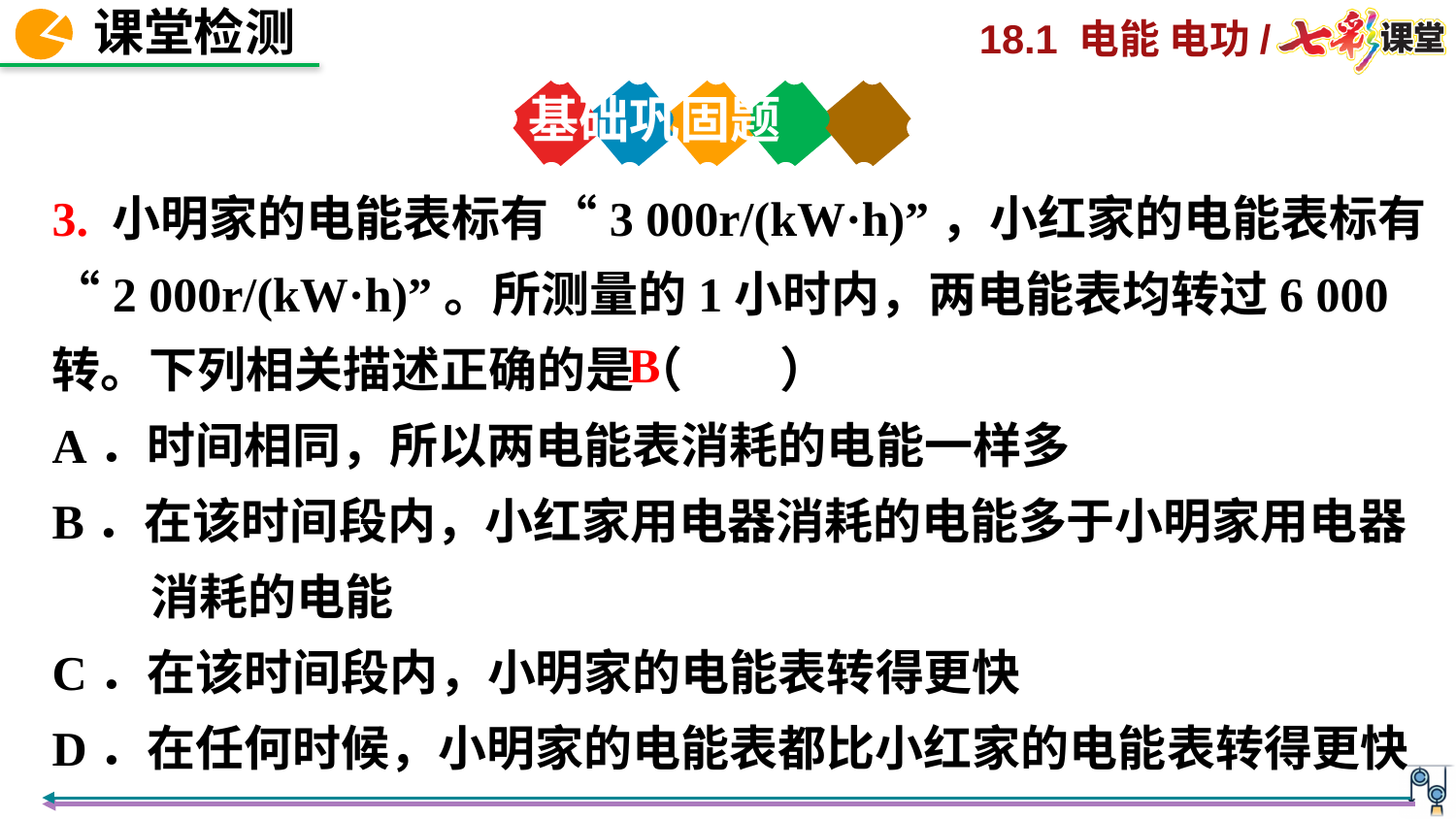

基础巩固题

3. 小明家的电能表标有“3 000r/(kW·h)”，小红家的电能表标有“2 000r/(kW·h)”。所测量的1小时内，两电能表均转过6 000转。下列相关描述正确的是（　　）
A．时间相同，所以两电能表消耗的电能一样多
B．在该时间段内，小红家用电器消耗的电能多于小明家用电器
        消耗的电能
C．在该时间段内，小明家的电能表转得更快
D．在任何时候，小明家的电能表都比小红家的电能表转得更快
B